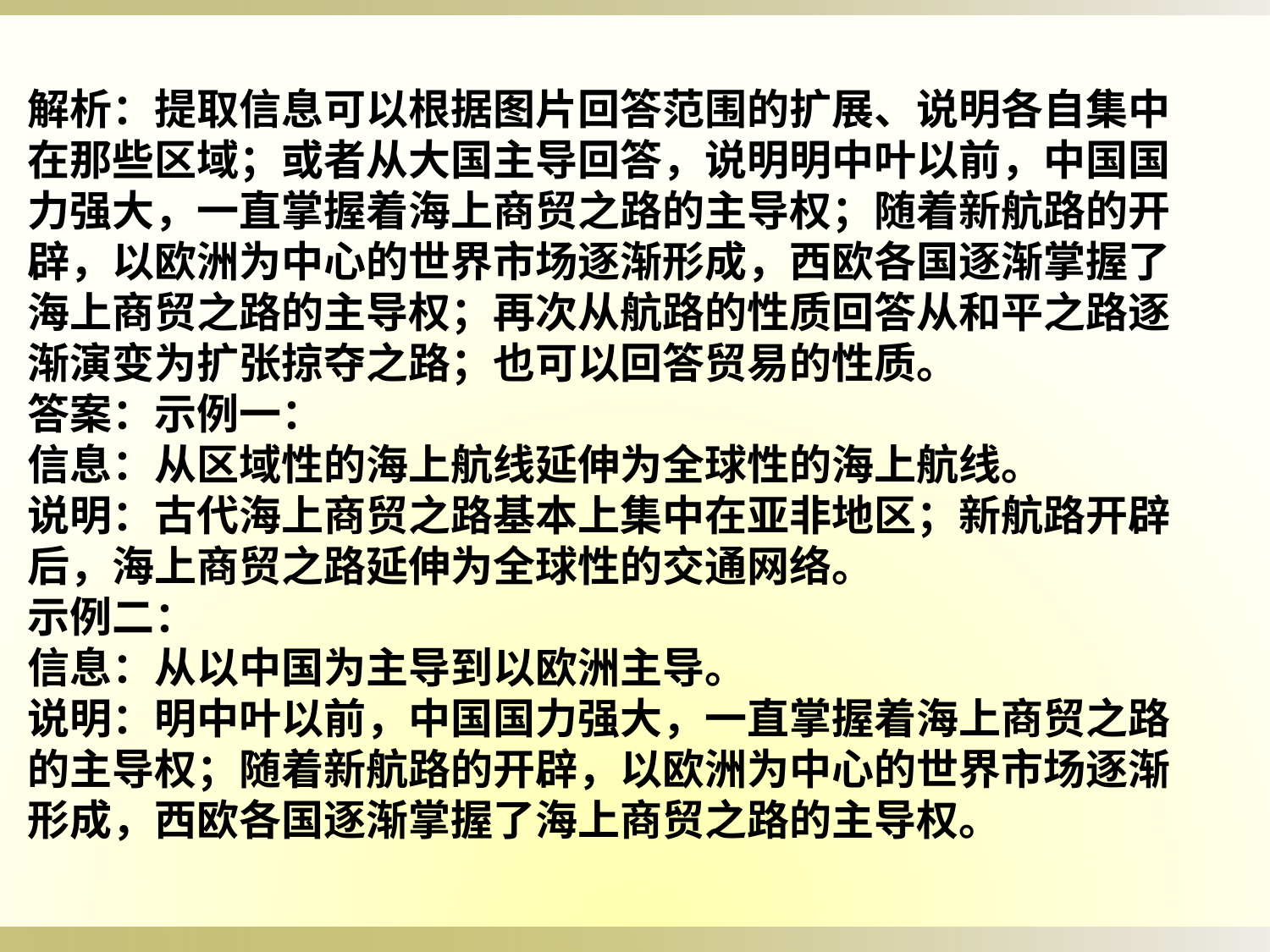

解析：提取信息可以根据图片回答范围的扩展、说明各自集中在那些区域；或者从大国主导回答，说明明中叶以前，中国国力强大，一直掌握着海上商贸之路的主导权；随着新航路的开辟，以欧洲为中心的世界市场逐渐形成，西欧各国逐渐掌握了海上商贸之路的主导权；再次从航路的性质回答从和平之路逐渐演变为扩张掠夺之路；也可以回答贸易的性质。
答案：示例一：
信息：从区域性的海上航线延伸为全球性的海上航线。
说明：古代海上商贸之路基本上集中在亚非地区；新航路开辟后，海上商贸之路延伸为全球性的交通网络。
示例二：
信息：从以中国为主导到以欧洲主导。
说明：明中叶以前，中国国力强大，一直掌握着海上商贸之路的主导权；随着新航路的开辟，以欧洲为中心的世界市场逐渐形成，西欧各国逐渐掌握了海上商贸之路的主导权。